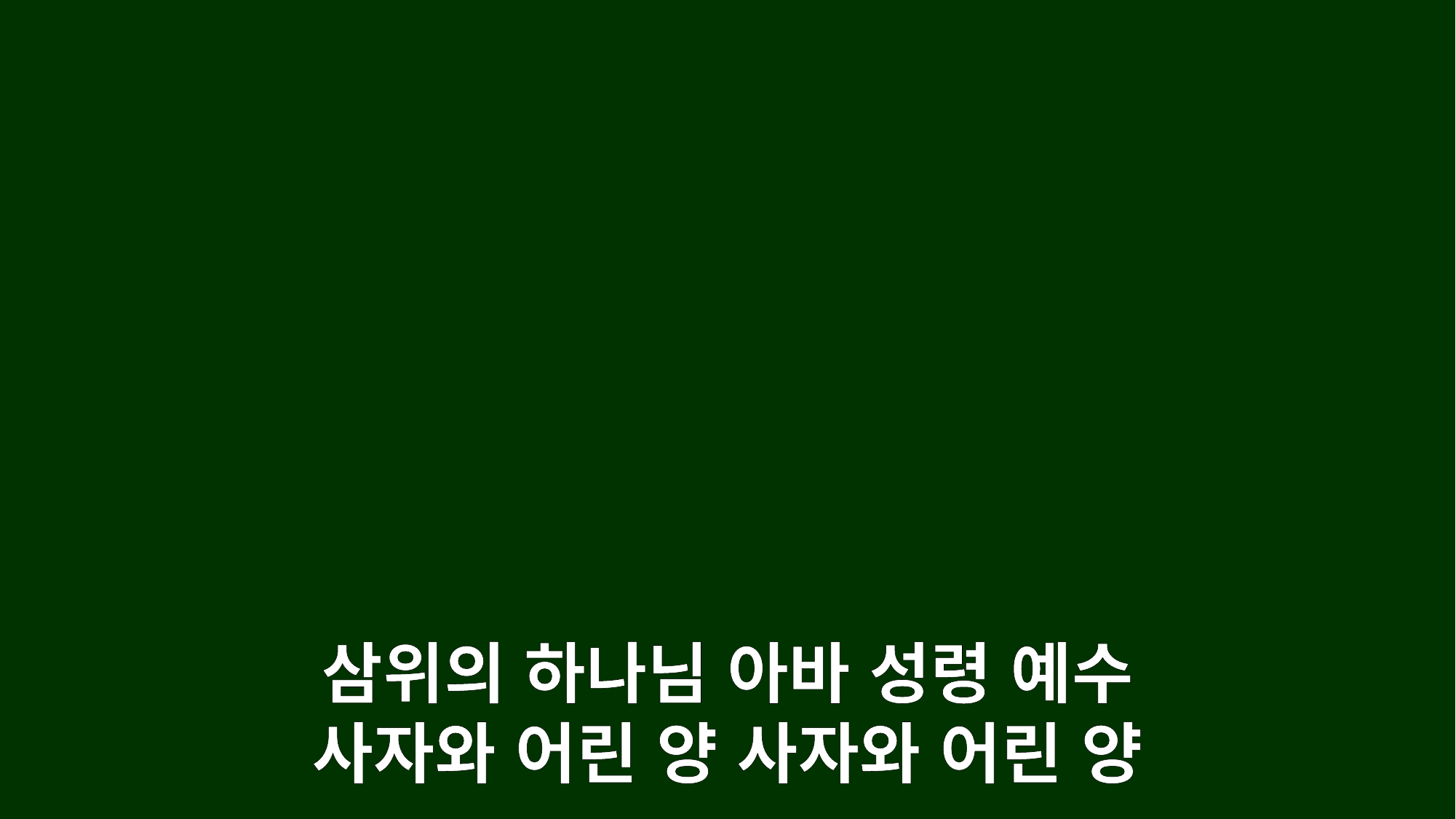

삼위의 하나님 아바 성령 예수
사자와 어린 양 사자와 어린 양